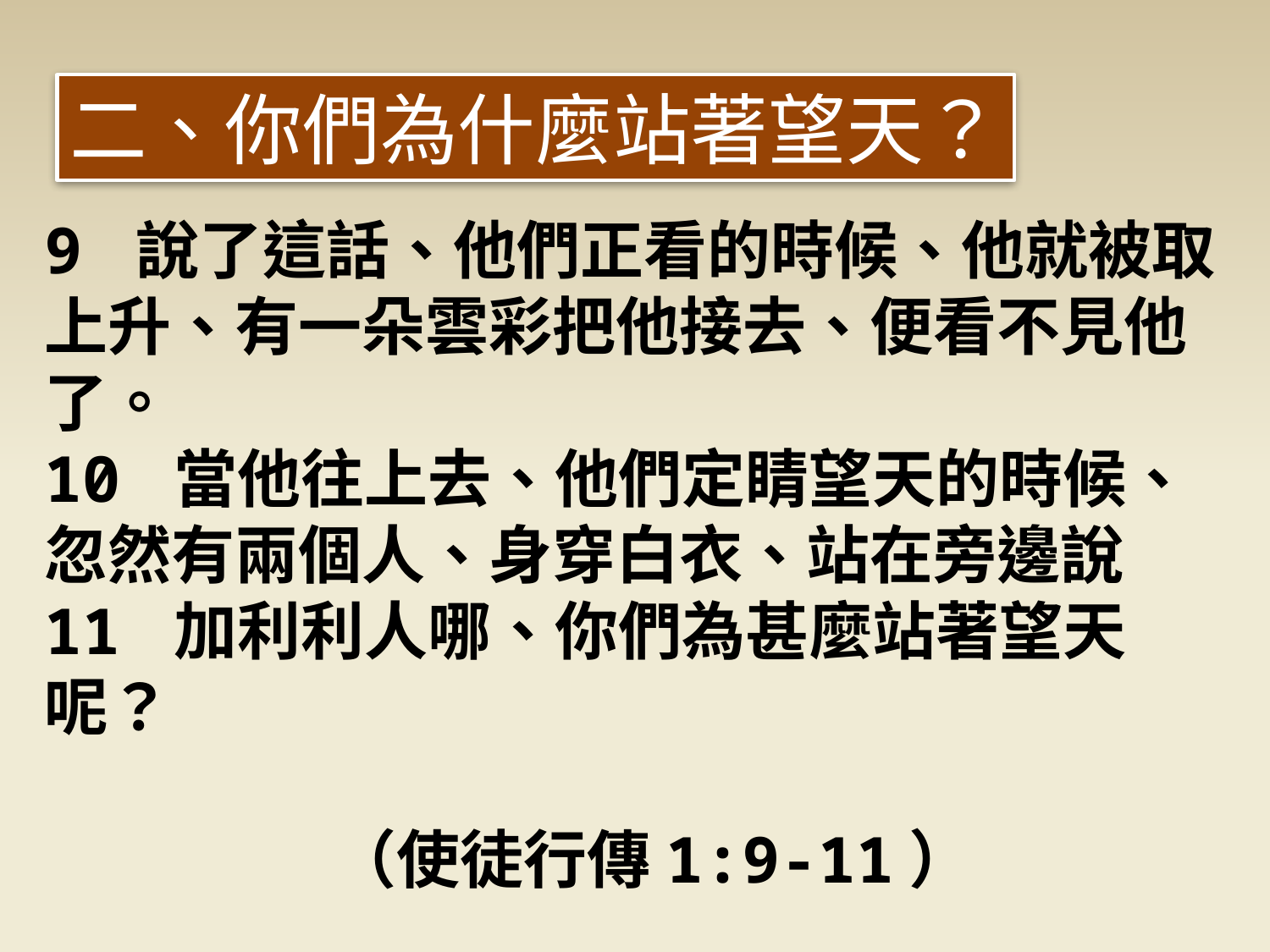

二、你們為什麼站著望天？
9 說了這話、他們正看的時候、他就被取上升、有一朵雲彩把他接去、便看不見他了。
10 當他往上去、他們定睛望天的時候、忽然有兩個人、身穿白衣、站在旁邊說
11 加利利人哪、你們為甚麼站著望天呢？

                   （使徒行傳1:9-11）